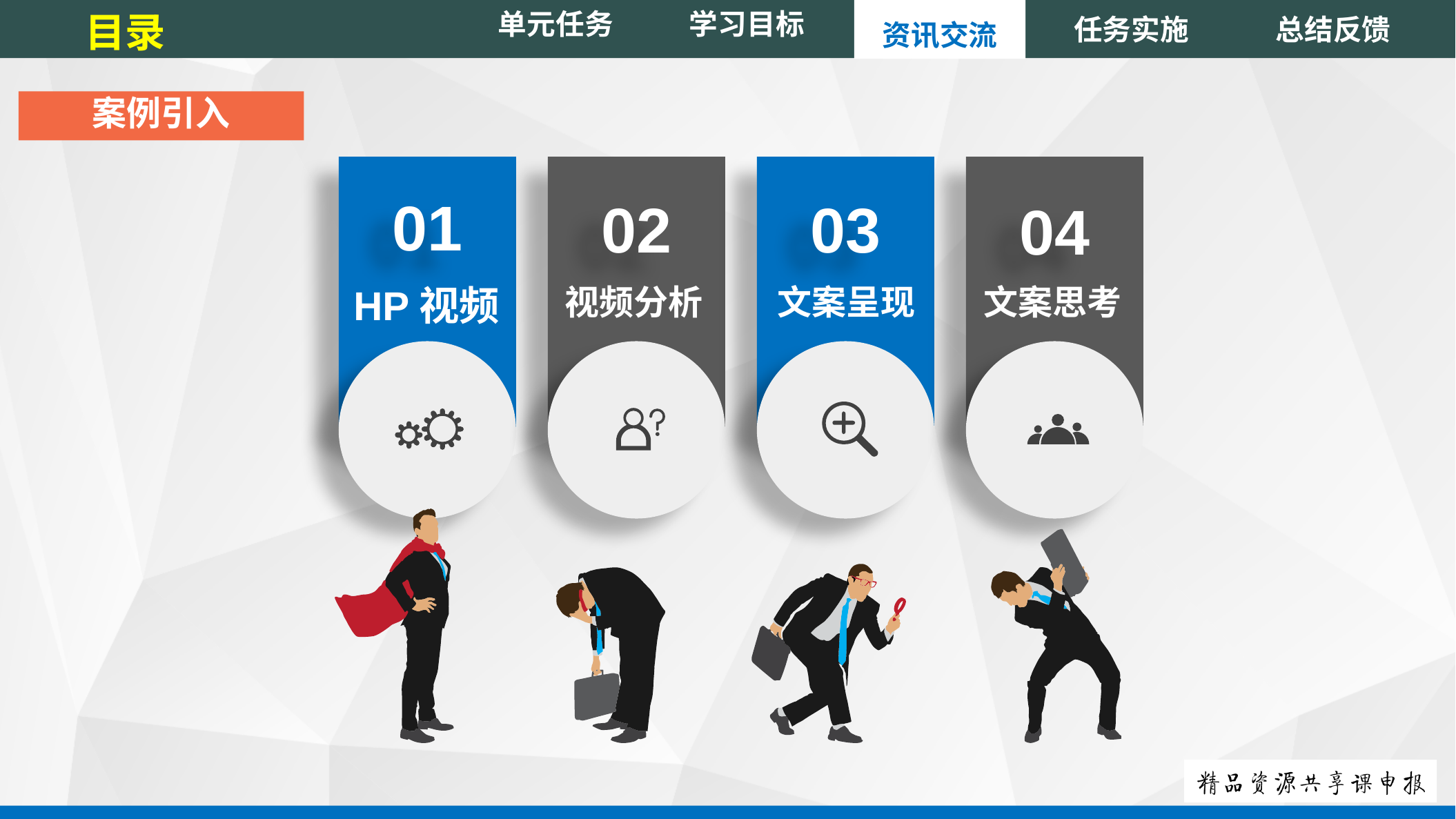

单元任务
目录
任务实施
总结反馈
资讯交流
学习目标
案例引入
01
02
03
04

HP视频
视频分析
文案呈现
文案思考